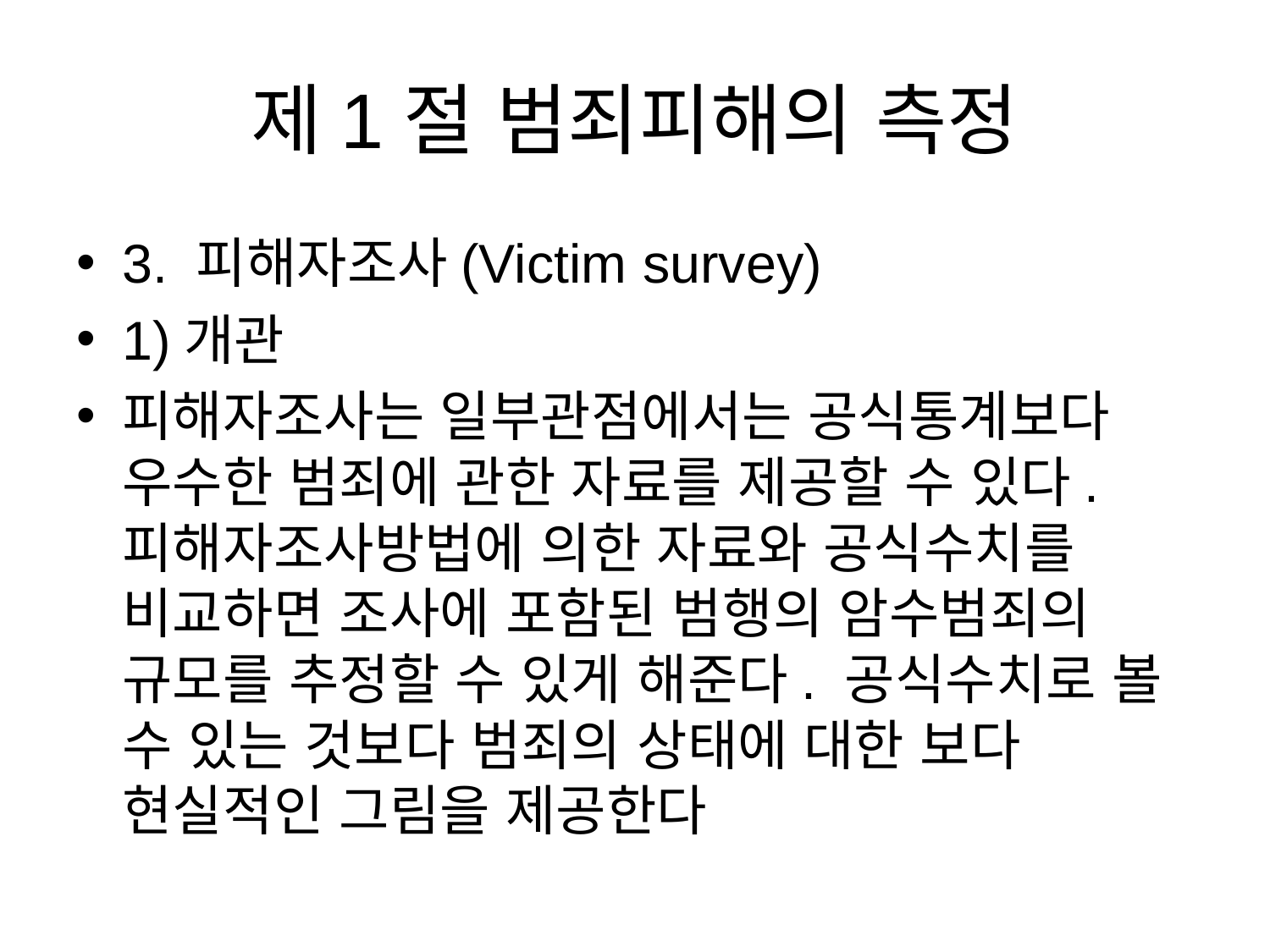

# 제1절 범죄피해의 측정
3. 피해자조사(Victim survey)
1)개관
피해자조사는 일부관점에서는 공식통계보다 우수한 범죄에 관한 자료를 제공할 수 있다. 피해자조사방법에 의한 자료와 공식수치를 비교하면 조사에 포함된 범행의 암수범죄의 규모를 추정할 수 있게 해준다. 공식수치로 볼 수 있는 것보다 범죄의 상태에 대한 보다 현실적인 그림을 제공한다